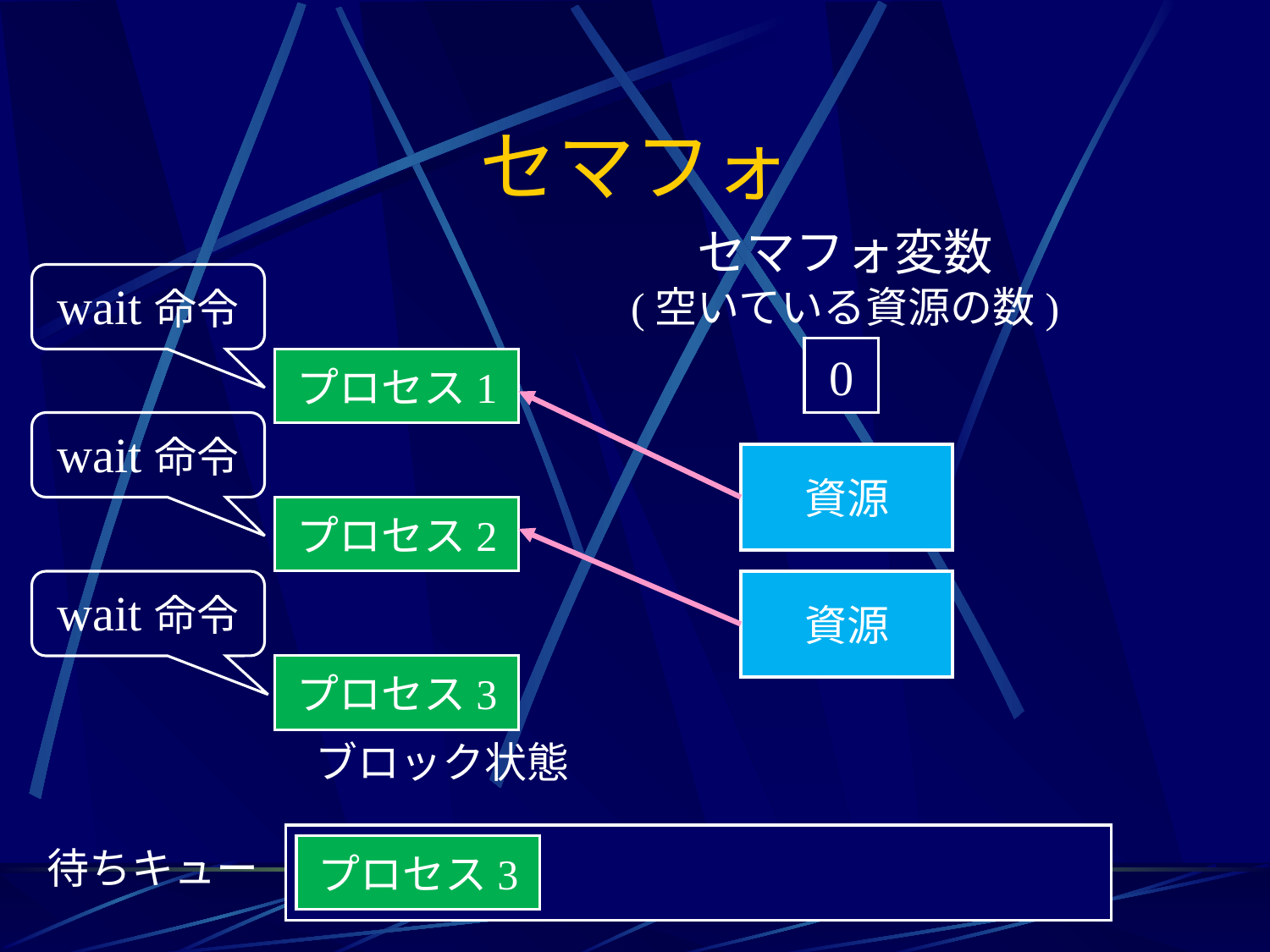

# セマフォ
セマフォ変数
(空いている資源の数)
wait命令
2
1
0
プロセス1

wait命令
資源
プロセス2

wait命令
資源
プロセス3
ブロック状態

待ちキュー
プロセス3